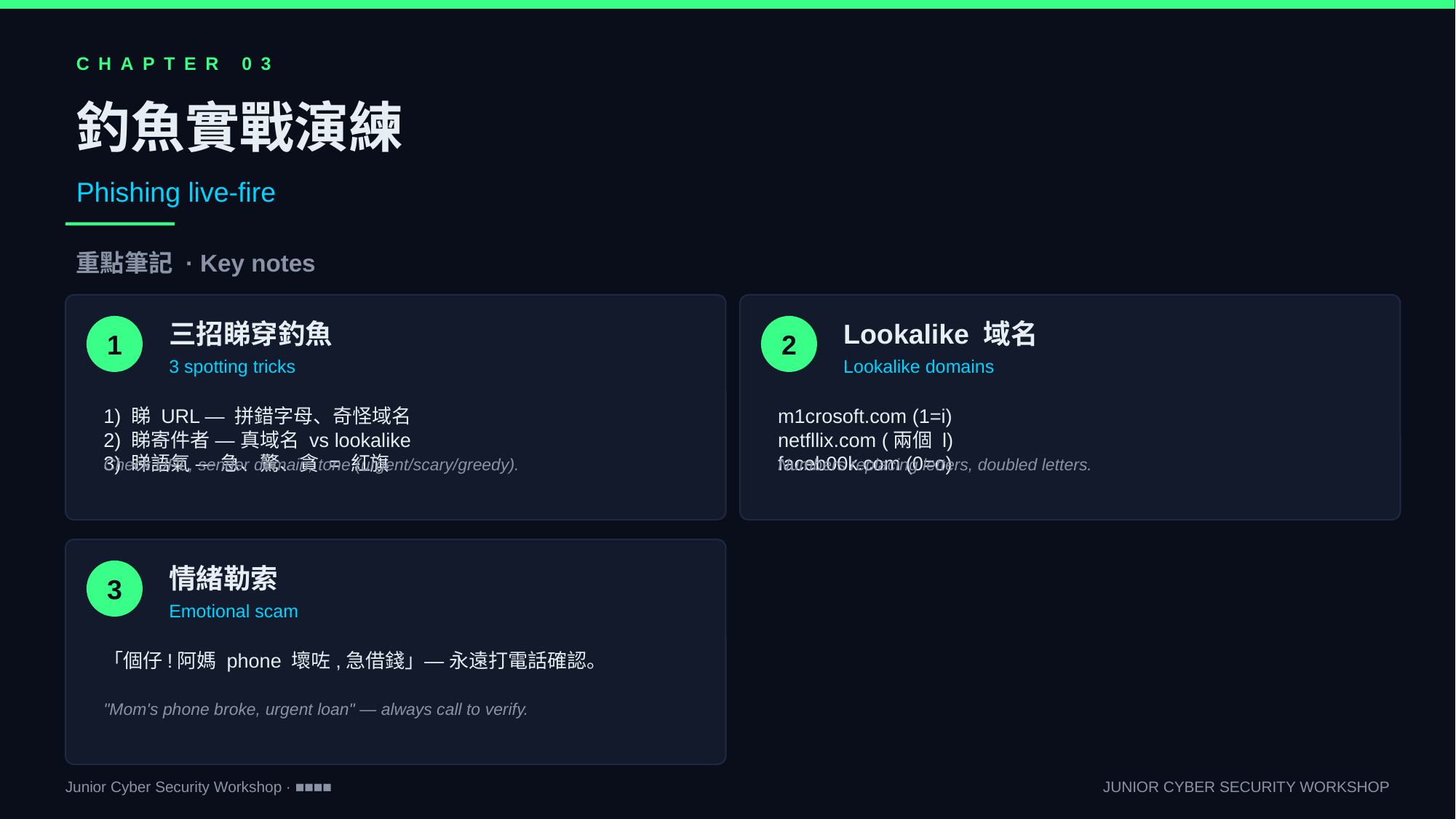

CHAPTER 03
釣魚實戰演練
Phishing live-fire

重點筆記 · Key notes

三招睇穿釣魚
Lookalike 域名

1

2
3 spotting tricks
Lookalike domains
1) 睇 URL — 拼錯字母、奇怪域名
2) 睇寄件者 — 真域名 vs lookalike
3) 睇語氣 — 急、驚、貪 = 紅旗
m1crosoft.com (1=i)
netfllix.com (兩個 l)
faceb00k.com (0=o)
Check URL, sender domain, tone (urgent/scary/greedy).
Numbers replacing letters, doubled letters.

情緒勒索

3
Emotional scam
「個仔!阿媽 phone 壞咗,急借錢」— 永遠打電話確認。
"Mom's phone broke, urgent loan" — always call to verify.